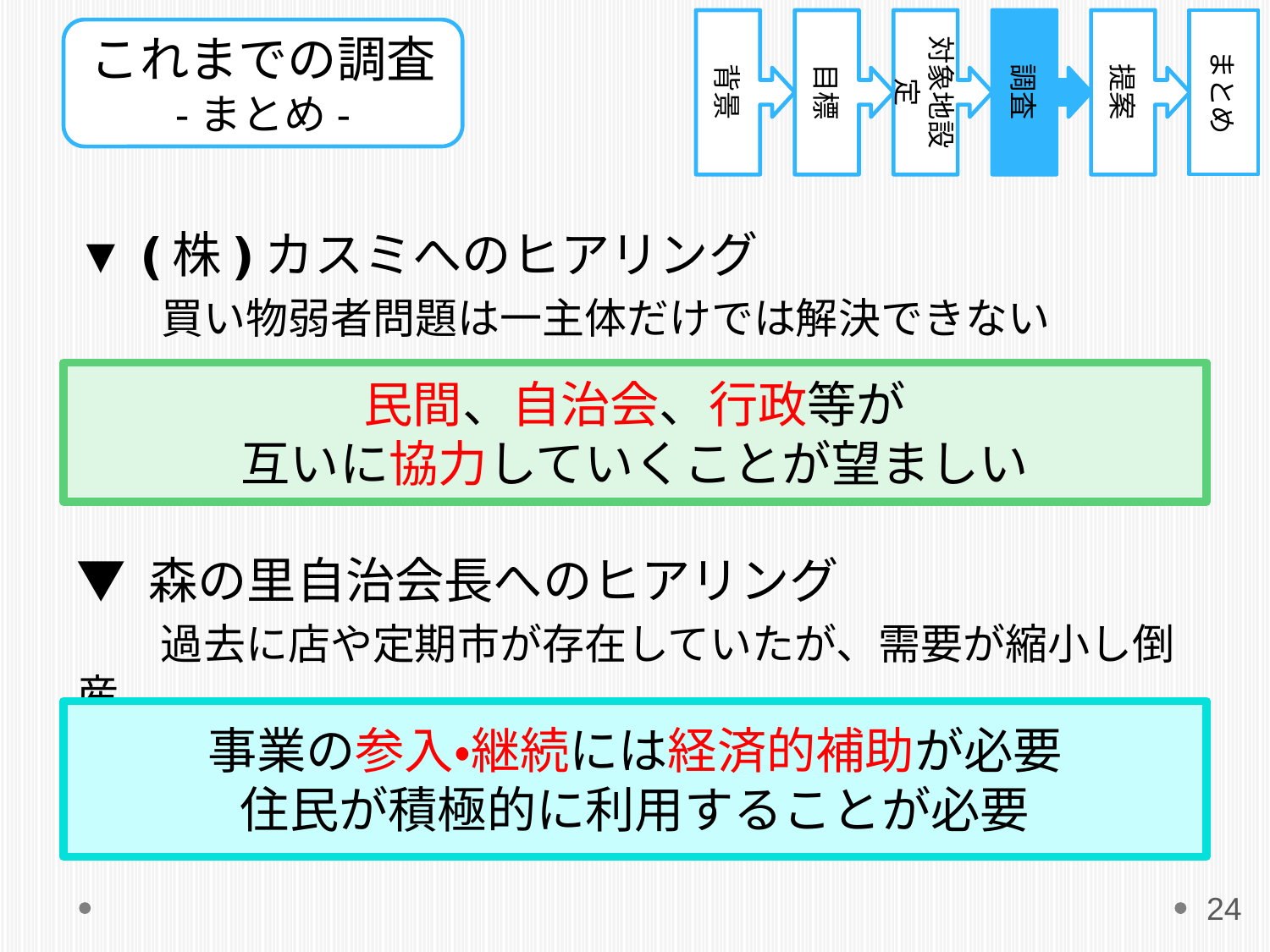

#
背景
目標
対象地設定
調査
提案
まとめ
これまでの調査
-まとめ-
▼ (株)カスミへのヒアリング
　　買い物弱者問題は一主体だけでは解決できない
民間、自治会、行政等が
互いに協力していくことが望ましい
▼ 森の里自治会長へのヒアリング
　　過去に店や定期市が存在していたが、需要が縮小し倒産
事業の参入・継続には経済的補助が必要
住民が積極的に利用することが必要
24